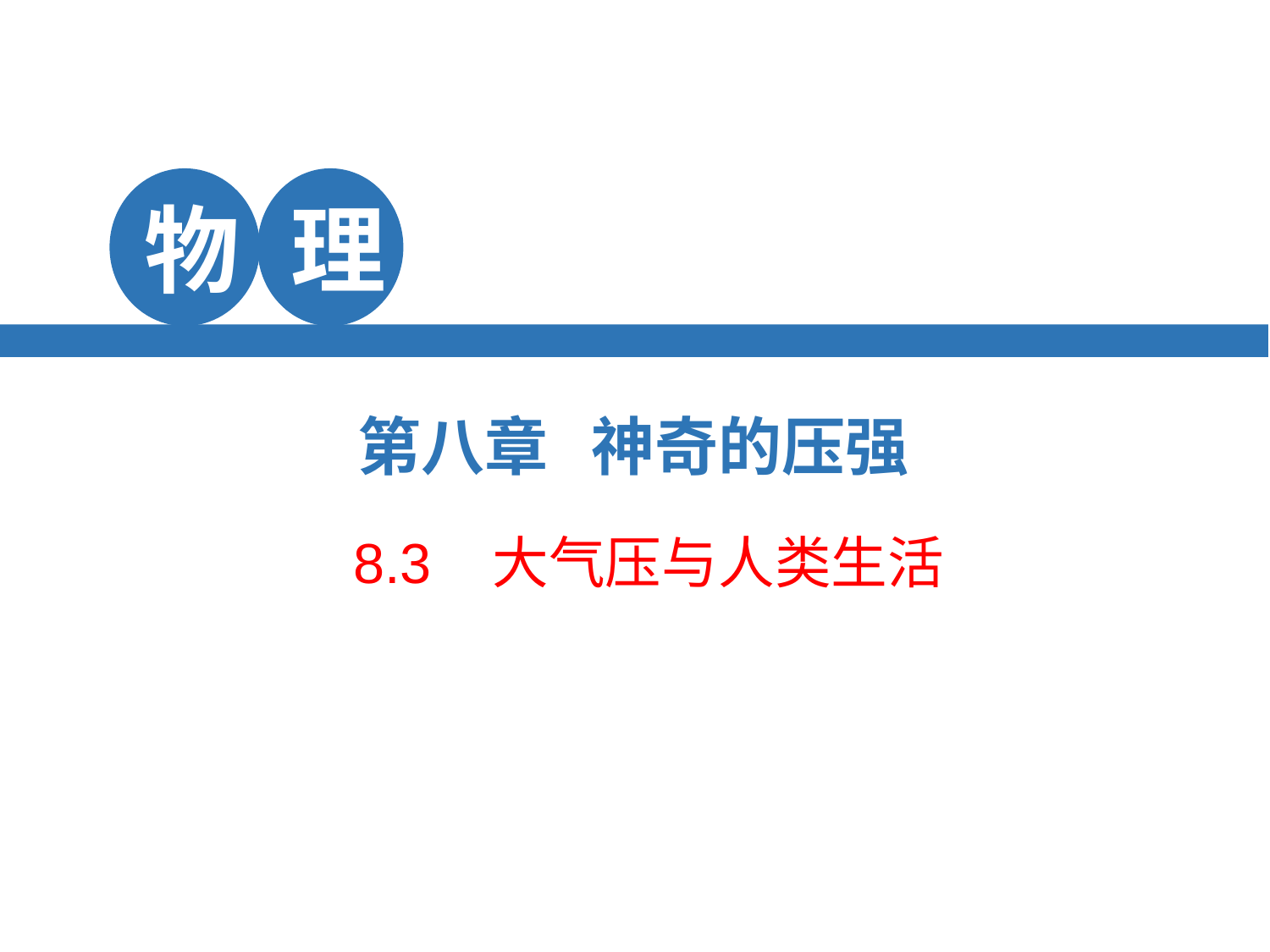

物
理

第八章   神奇的压强
学  视
  8.3   大气压与人类生活